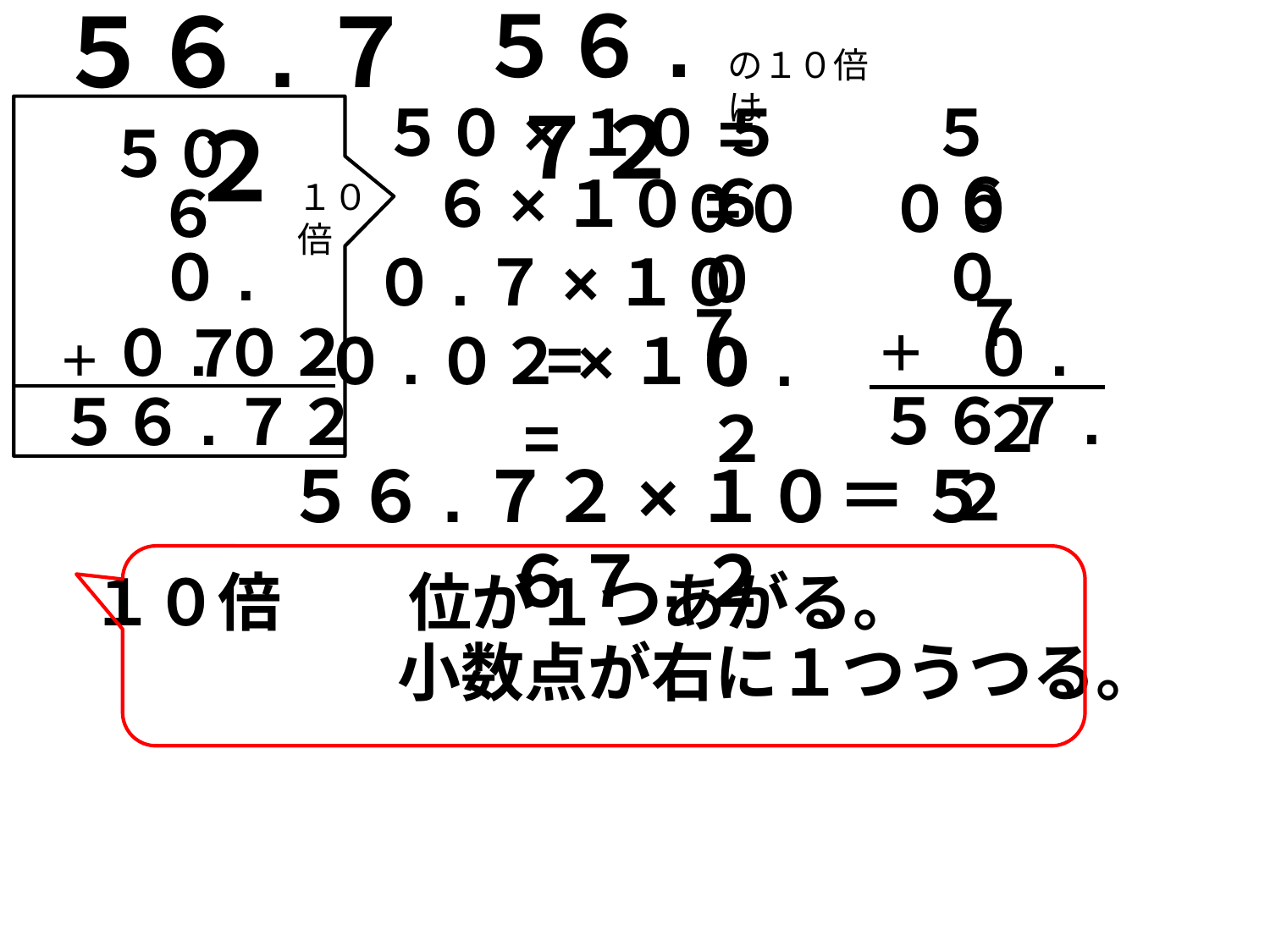

５６.７２
５６.７２
の１０倍は
 ５００
５０×１０=
 ５００

５０
 ６０
 ６０
６×１０=

６
１０倍
 ７
０.７
０.７×１０=
 ７
０.０２
 ０.２
０.０２×１０=

 ０.２
＋
＋
 ５６７.２
５６.７２
５６.７２×１０＝ ５６７.２

１０倍　　位が１つあがる。
　　　　　小数点が右に１つうつる。